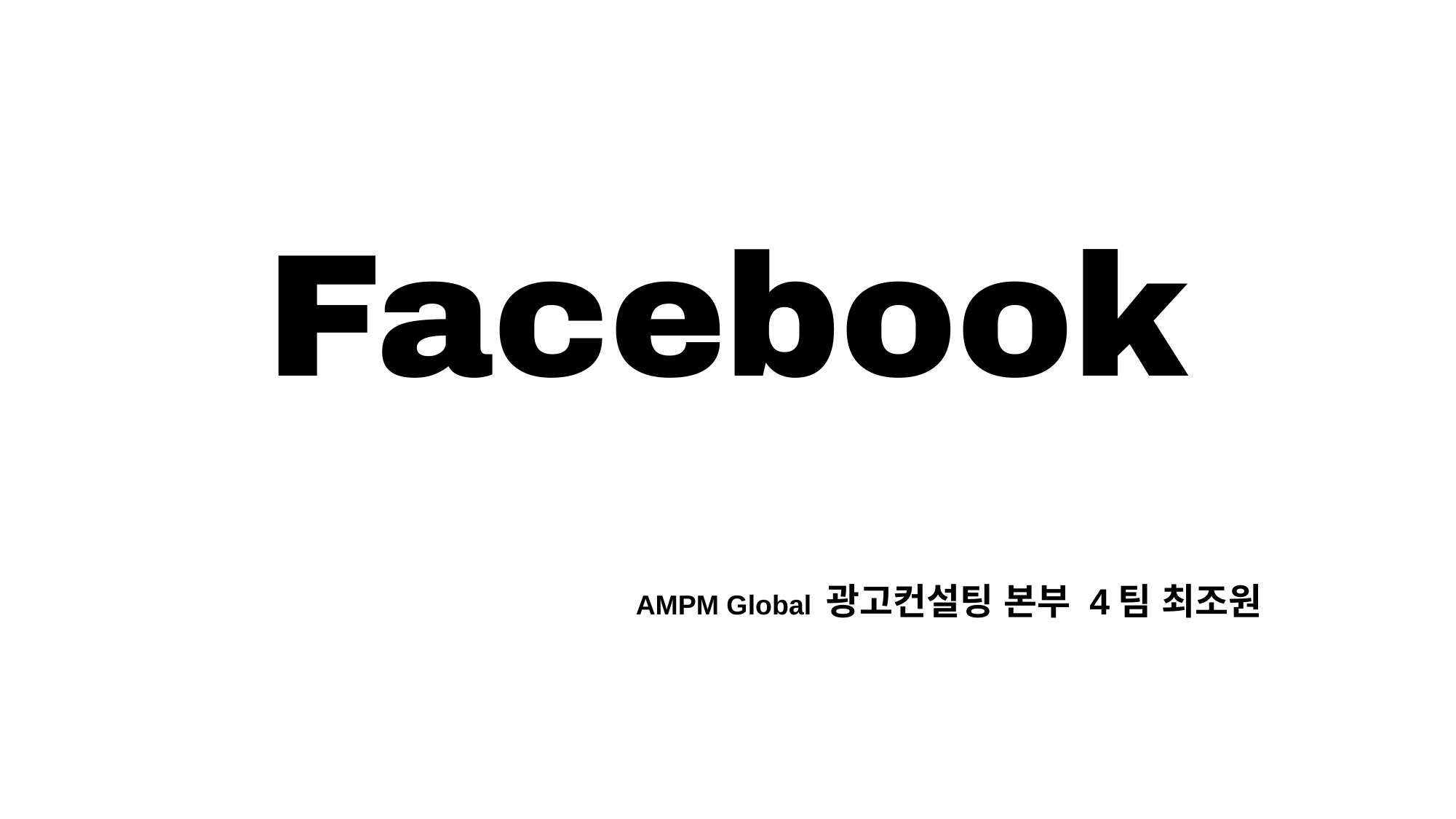

# Facebook
AMPM Global 광고컨설팅 본부 4팀 최조원